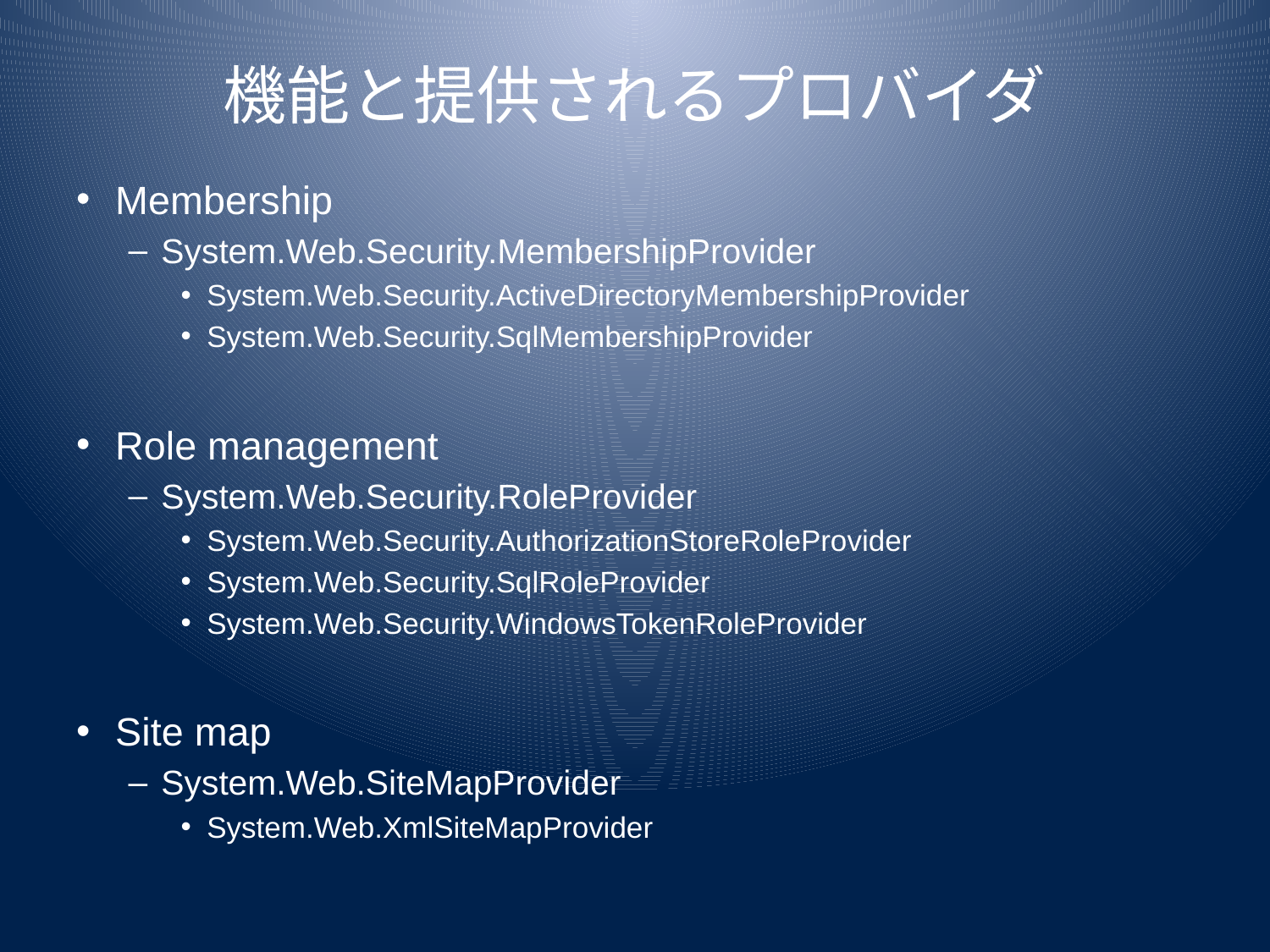

# 機能と提供されるプロバイダ
Membership
System.Web.Security.MembershipProvider
System.Web.Security.ActiveDirectoryMembershipProvider
System.Web.Security.SqlMembershipProvider

Role management
System.Web.Security.RoleProvider
System.Web.Security.AuthorizationStoreRoleProvider
System.Web.Security.SqlRoleProvider
System.Web.Security.WindowsTokenRoleProvider

Site map
System.Web.SiteMapProvider
System.Web.XmlSiteMapProvider